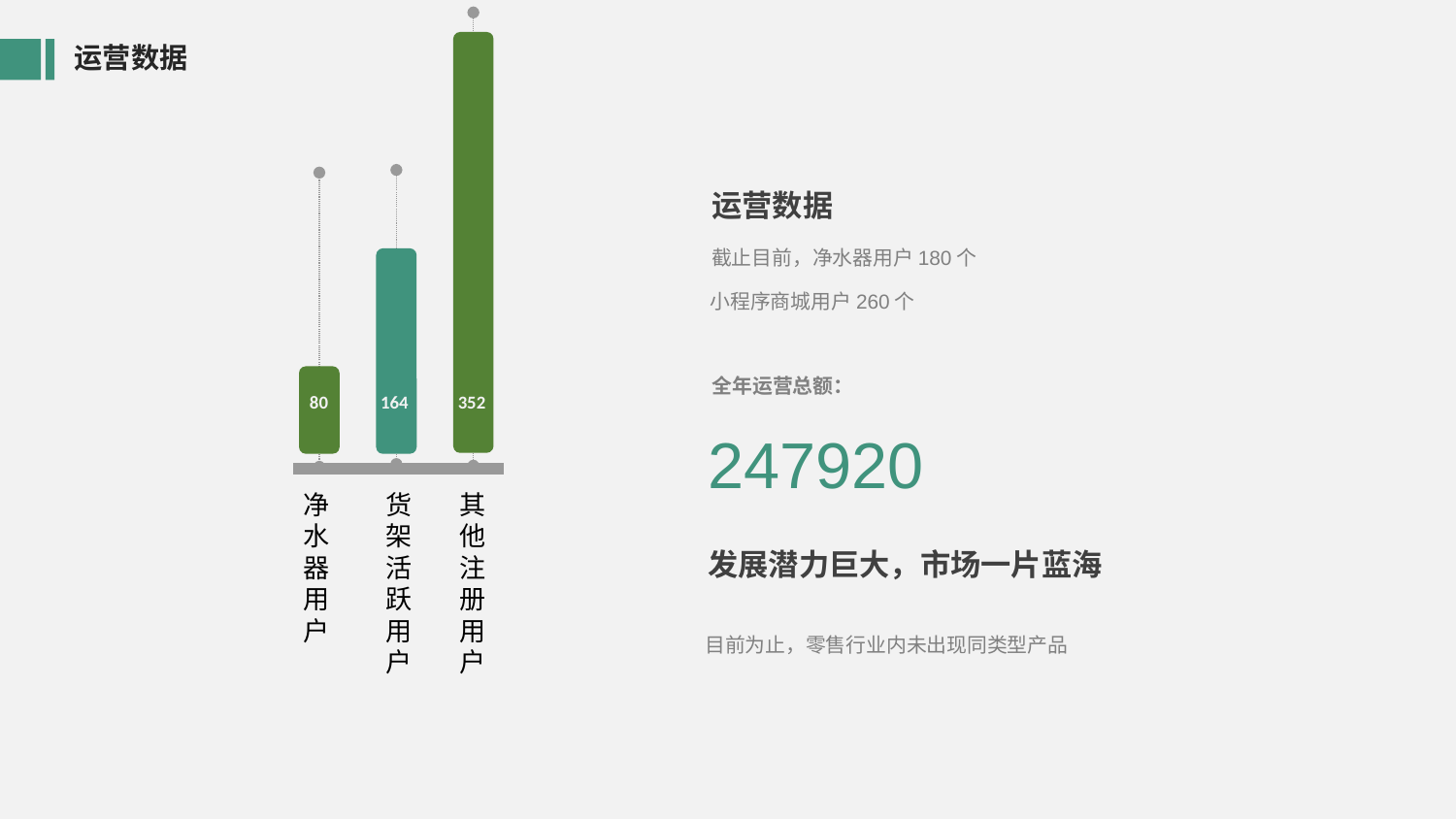

运营数据

运营数据
截止目前，净水器用户180个
小程序商城用户260个
全年运营总额：
80
164
 352
63
82
90
247920
货
架
活
跃
用
户
其
他
注
册
用
户
净
水
器
用
户
发展潜力巨大，市场一片蓝海
目前为止，零售行业内未出现同类型产品